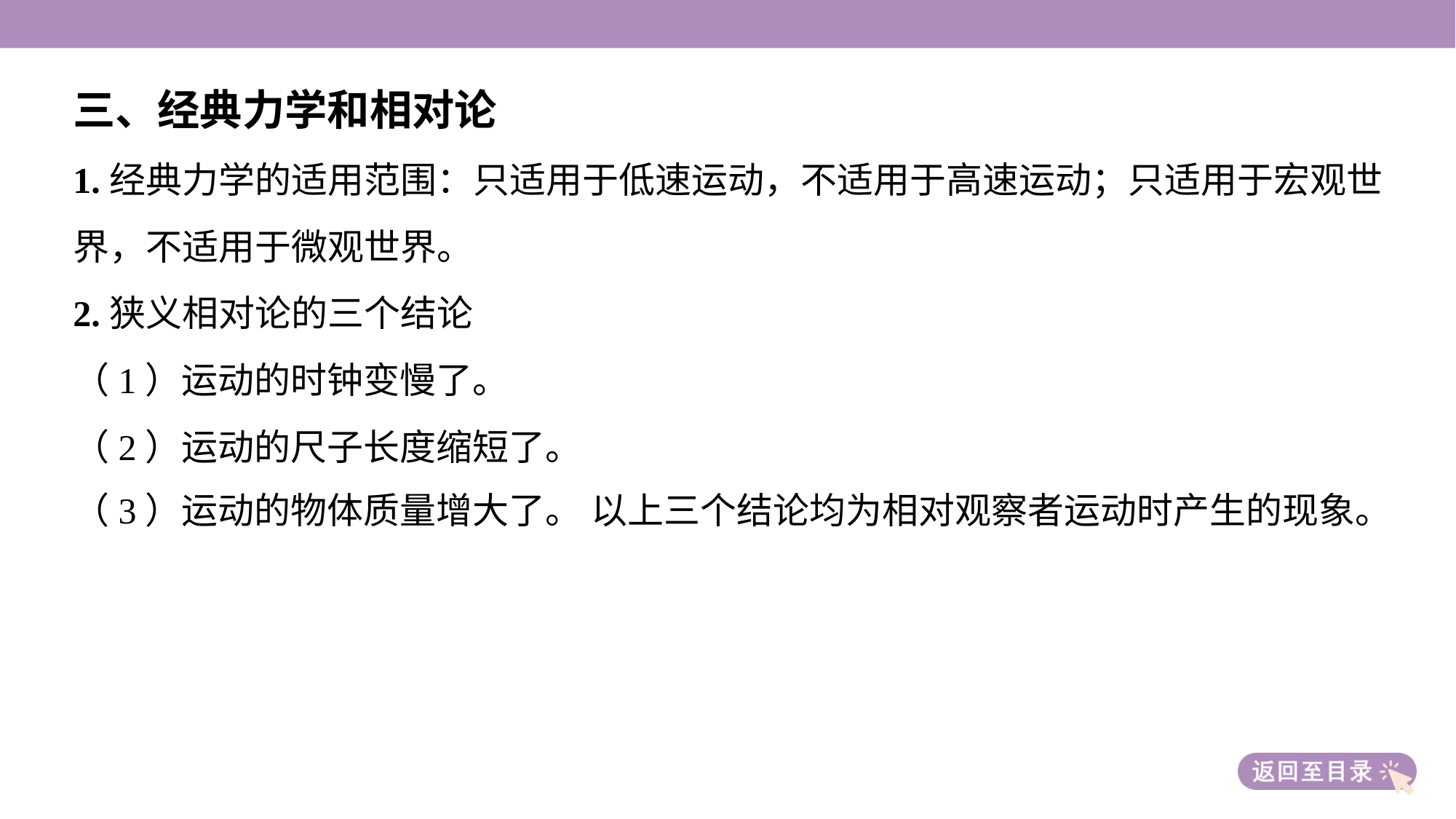

三、经典力学和相对论
1.经典力学的适用范围：只适用于低速运动，不适用于高速运动；只适用于宏观世
界，不适用于微观世界。
2.狭义相对论的三个结论
（1）运动的时钟变慢了。
（2）运动的尺子长度缩短了。
（3）运动的物体质量增大了。 以上三个结论均为相对观察者运动时产生的现象。